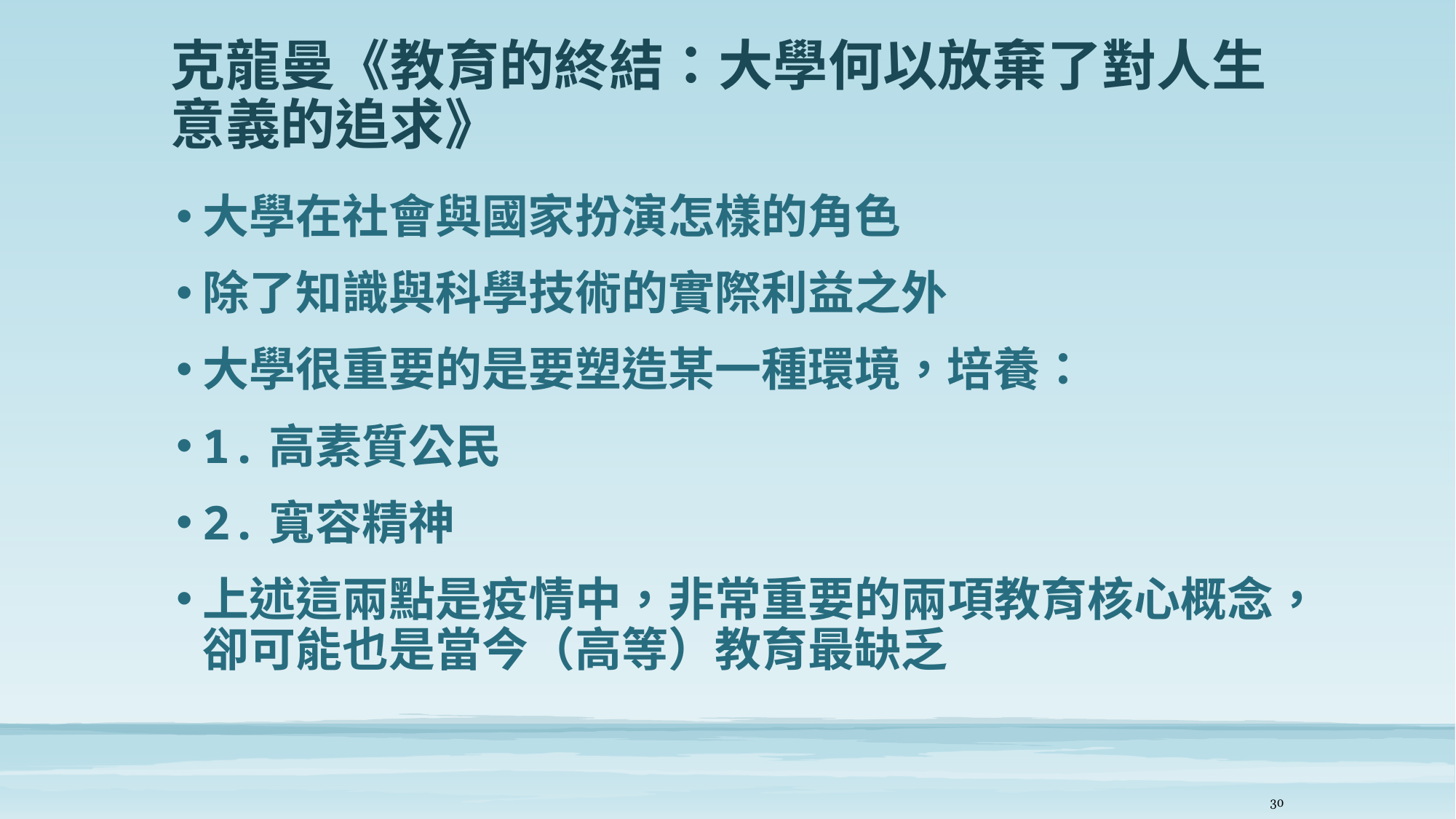

# 克龍曼《教育的終結：大學何以放棄了對人生意義的追求》
大學在社會與國家扮演怎樣的角色
除了知識與科學技術的實際利益之外
大學很重要的是要塑造某一種環境，培養：
1.高素質公民
2.寬容精神
上述這兩點是疫情中，非常重要的兩項教育核心概念，卻可能也是當今（高等）教育最缺乏
30